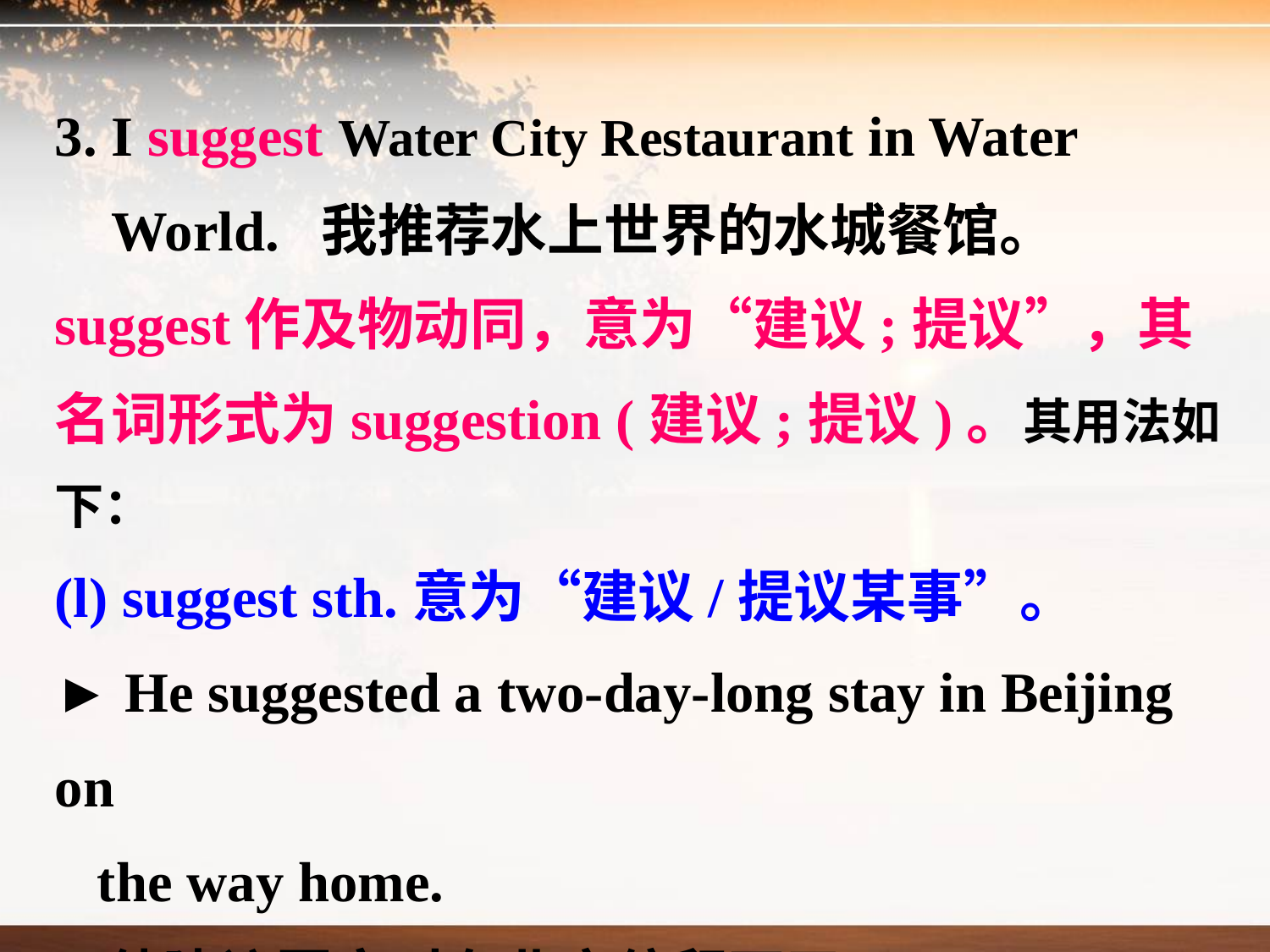

3. I suggest Water City Restaurant in Water
    World.  我推荐水上世界的水城餐馆。
suggest作及物动同，意为“建议;提议”，其 名词形式为suggestion (建议;提议)。其用法如下：
(l) suggest sth.意为“建议/提议某事”。
► He suggested a two-day-long stay in Beijing on
   the way home.
   他建议回家时在北京停留两天。